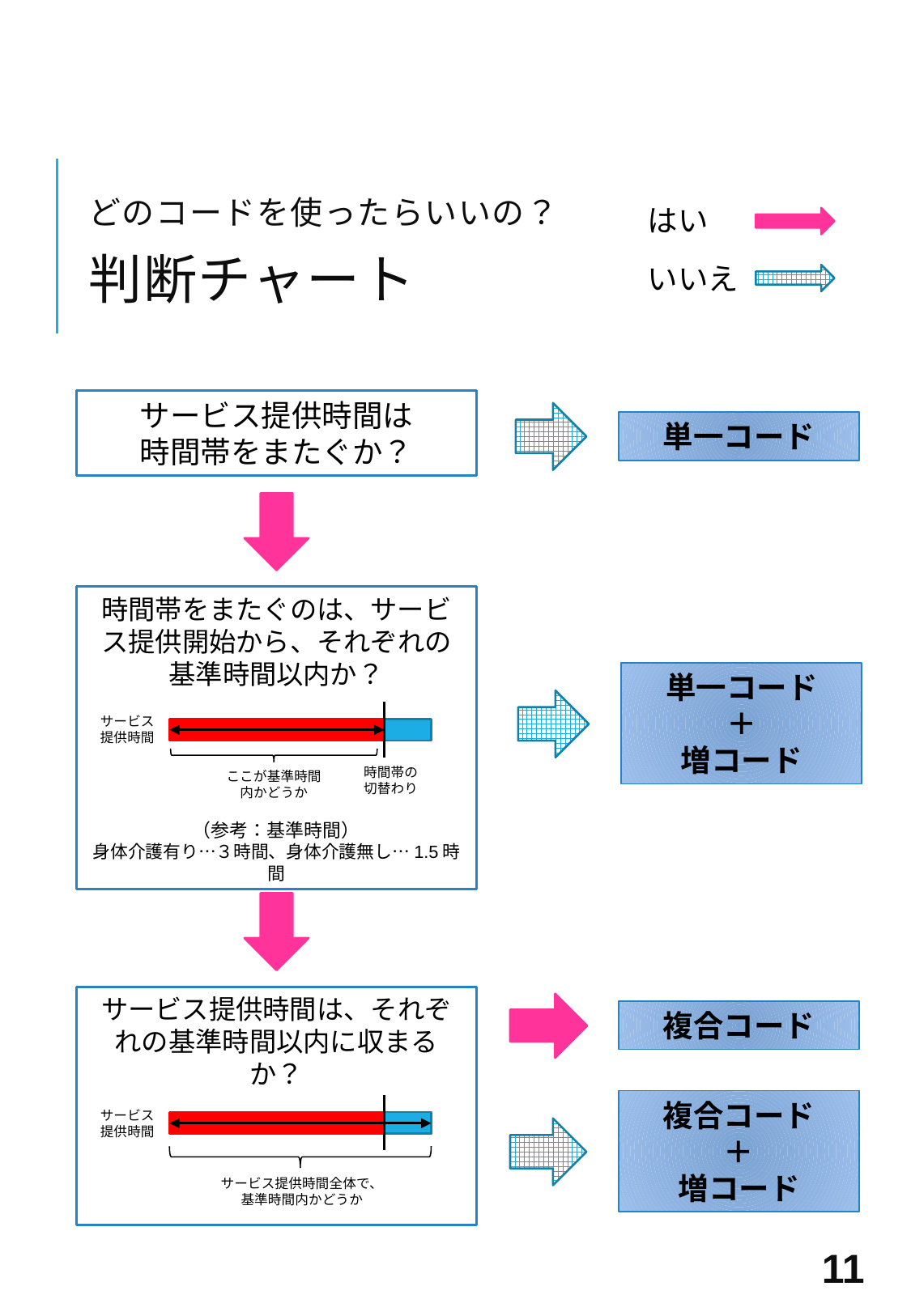

# どのコードを使ったらいいの？ 判断チャート
はい

いいえ

サービス提供時間は
時間帯をまたぐか？

単一コード

時間帯をまたぐのは、サービス提供開始から、それぞれの基準時間以内か？

（参考：基準時間）
身体介護有り…３時間、身体介護無し…1.5時間
単一コード
＋
増コード

サービス
提供時間

時間帯の
切替わり

ここが基準時間内かどうか

サービス提供時間は、それぞれの基準時間以内に収まるか？

複合コード
複合コード
＋
増コード

サービス
提供時間

サービス提供時間全体で、
基準時間内かどうか

11